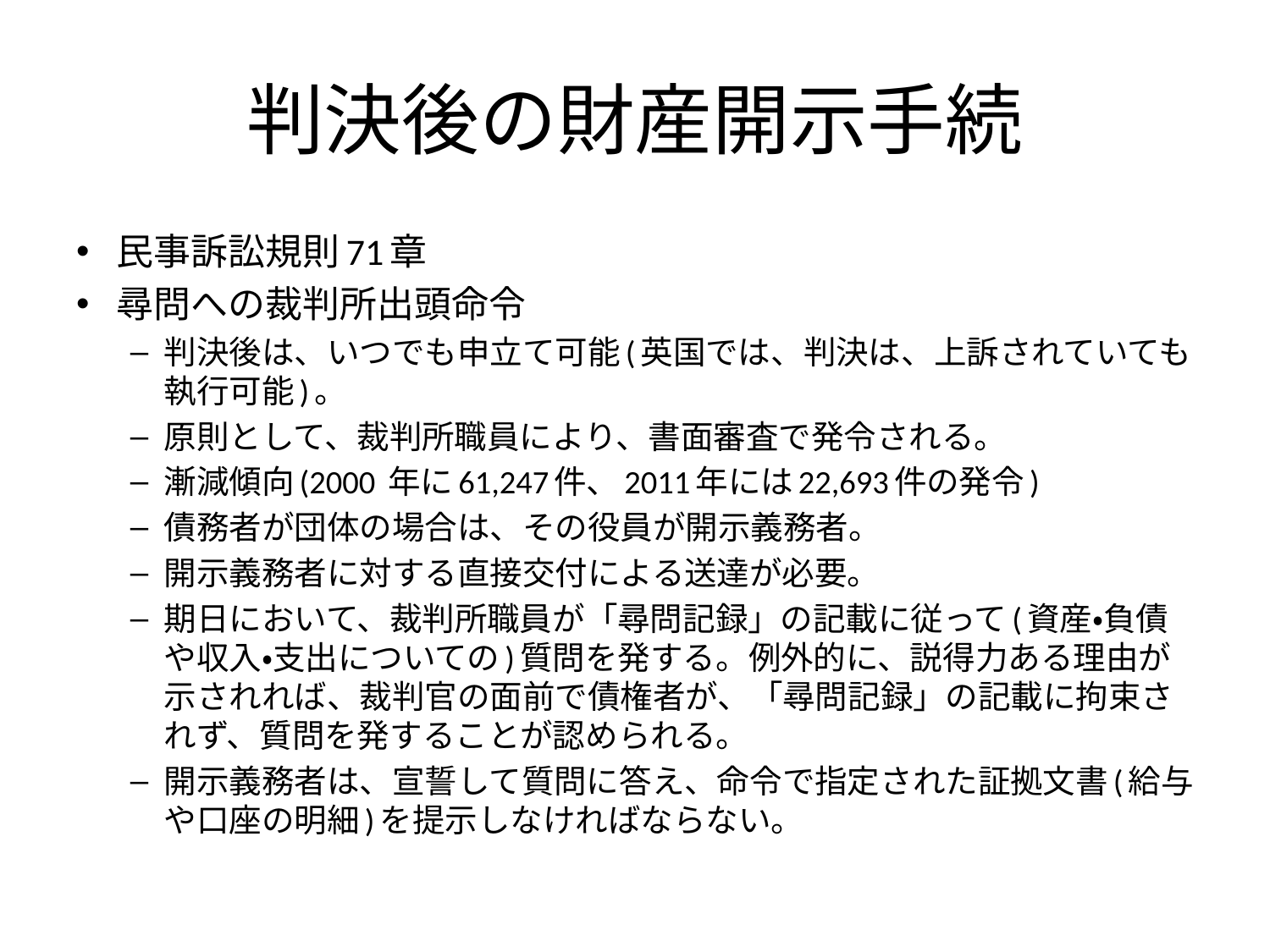

# 判決後の財産開示手続
民事訴訟規則71章
尋問への裁判所出頭命令
判決後は、いつでも申立て可能(英国では、判決は、上訴されていても執行可能)。
原則として、裁判所職員により、書面審査で発令される。
漸減傾向(2000 年に61,247件、2011年には22,693件の発令)
債務者が団体の場合は、その役員が開示義務者。
開示義務者に対する直接交付による送達が必要。
期日において、裁判所職員が「尋問記録」の記載に従って(資産・負債や収入・支出についての)質問を発する。例外的に、説得力ある理由が示されれば、裁判官の面前で債権者が、「尋問記録」の記載に拘束されず、質問を発することが認められる。
開示義務者は、宣誓して質問に答え、命令で指定された証拠文書(給与や口座の明細)を提示しなければならない。